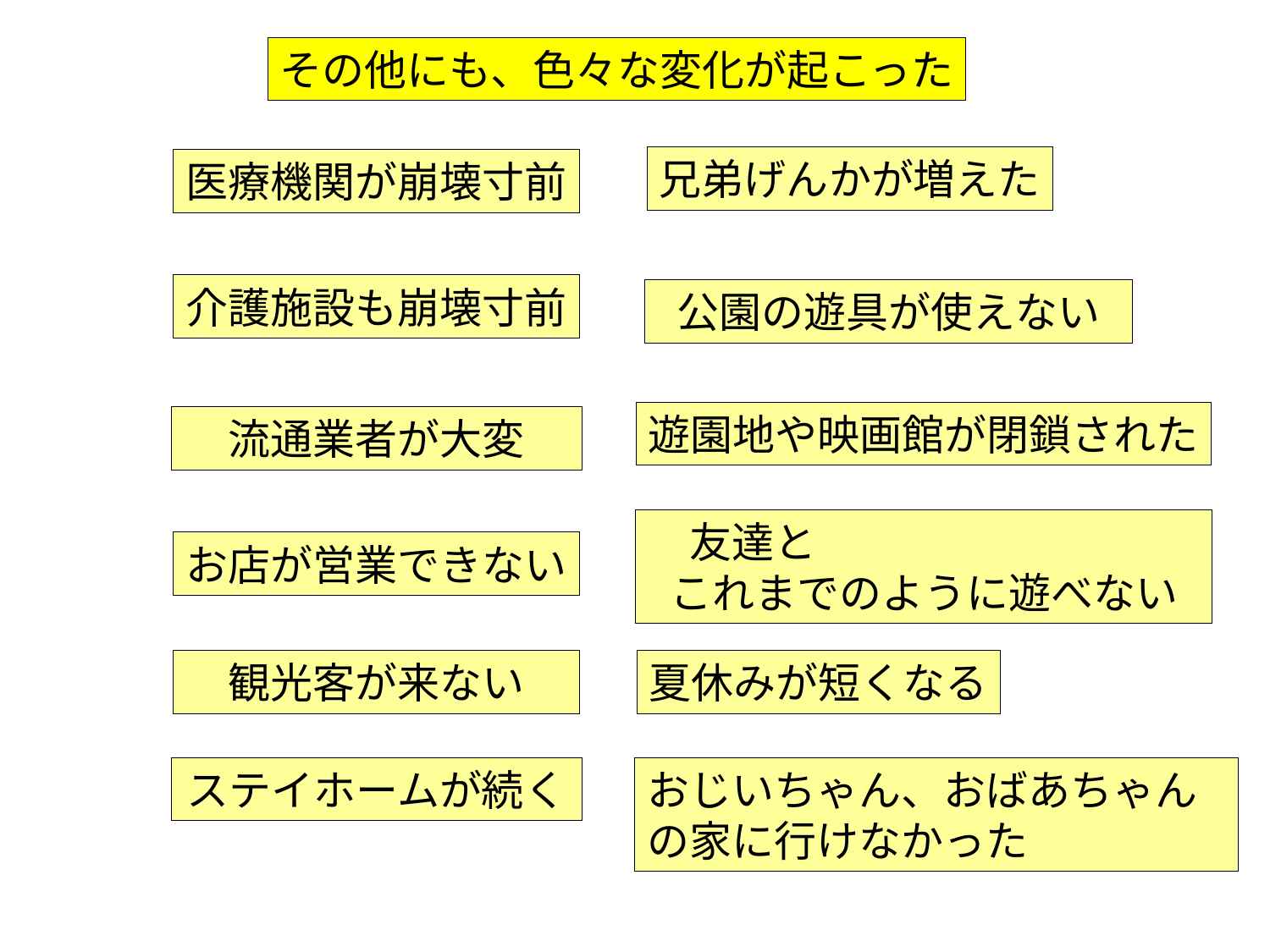

その他にも、色々な変化が起こった
兄弟げんかが増えた
医療機関が崩壊寸前
介護施設も崩壊寸前
公園の遊具が使えない
遊園地や映画館が閉鎖された
流通業者が大変
　友達と
これまでのように遊べない
お店が営業できない
　観光客が来ない
夏休みが短くなる
ステイホームが続く
おじいちゃん、おばあちゃんの家に行けなかった